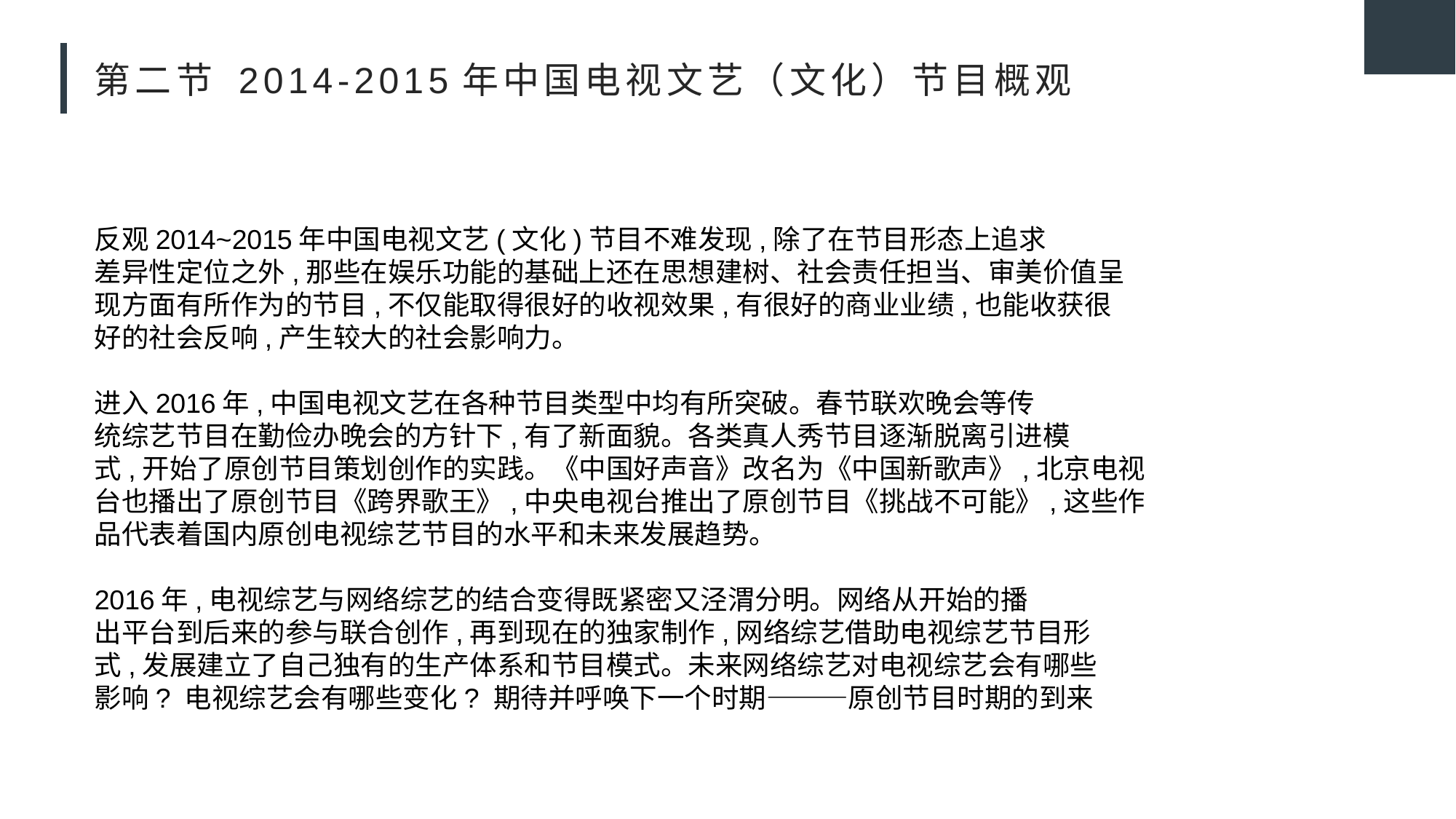

# 第二节 2014-2015年中国电视文艺（文化）节目概观
反观2014~2015年中国电视文艺(文化)节目不难发现,除了在节目形态上追求
差异性定位之外,那些在娱乐功能的基础上还在思想建树、社会责任担当、审美价值呈
现方面有所作为的节目,不仅能取得很好的收视效果,有很好的商业业绩,也能收获很
好的社会反响,产生较大的社会影响力。

进入2016年,中国电视文艺在各种节目类型中均有所突破。春节联欢晚会等传
统综艺节目在勤俭办晚会的方针下,有了新面貌。各类真人秀节目逐渐脱离引进模
式,开始了原创节目策划创作的实践。《中国好声音》改名为《中国新歌声》,北京电视
台也播出了原创节目《跨界歌王》,中央电视台推出了原创节目《挑战不可能》,这些作
品代表着国内原创电视综艺节目的水平和未来发展趋势。

2016年,电视综艺与网络综艺的结合变得既紧密又泾渭分明。网络从开始的播
出平台到后来的参与联合创作,再到现在的独家制作,网络综艺借助电视综艺节目形
式,发展建立了自己独有的生产体系和节目模式。未来网络综艺对电视综艺会有哪些
影响? 电视综艺会有哪些变化? 期待并呼唤下一个时期———原创节目时期的到来